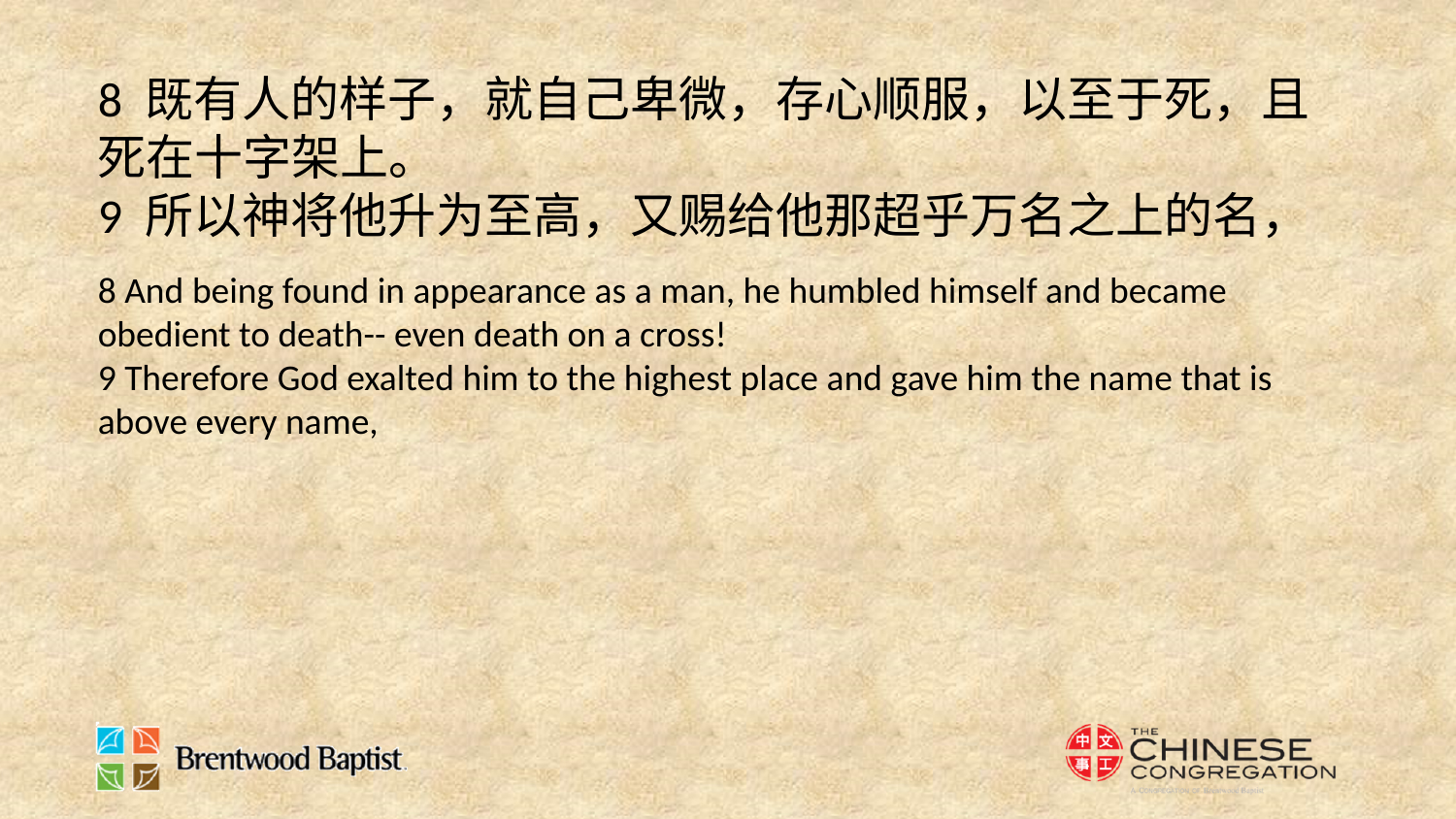

8 既有人的样子，就自己卑微，存心顺服，以至于死，且死在十字架上。
9 所以神将他升为至高，又赐给他那超乎万名之上的名，

8 And being found in appearance as a man, he humbled himself and became obedient to death-- even death on a cross!
9 Therefore God exalted him to the highest place and gave him the name that is above every name,